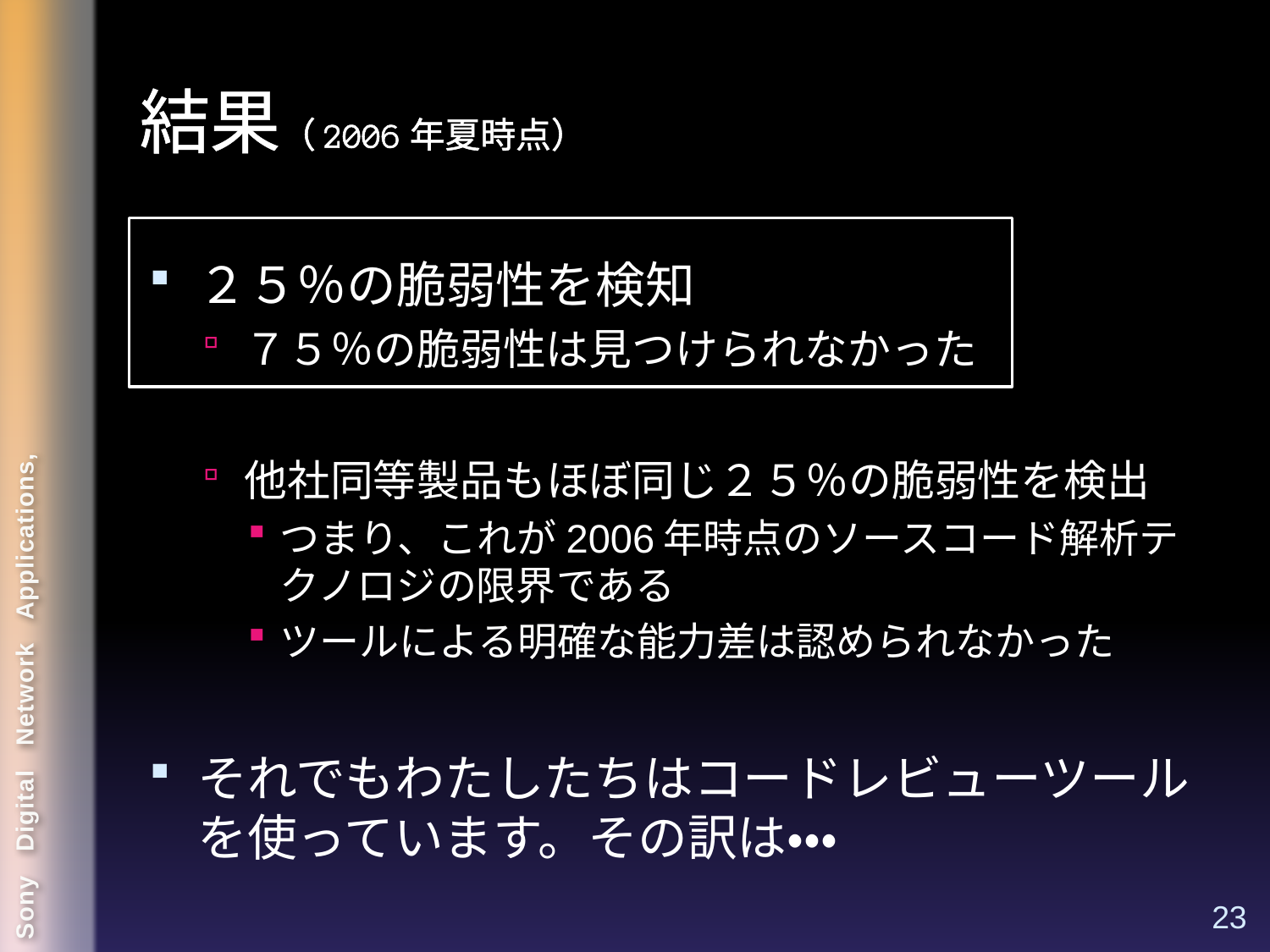

# 結果（2006年夏時点）

２５％の脆弱性を検知
７５％の脆弱性は見つけられなかった

他社同等製品もほぼ同じ２５％の脆弱性を検出
つまり、これが2006年時点のソースコード解析テクノロジの限界である
ツールによる明確な能力差は認められなかった

それでもわたしたちはコードレビューツールを使っています。その訳は・・・
23